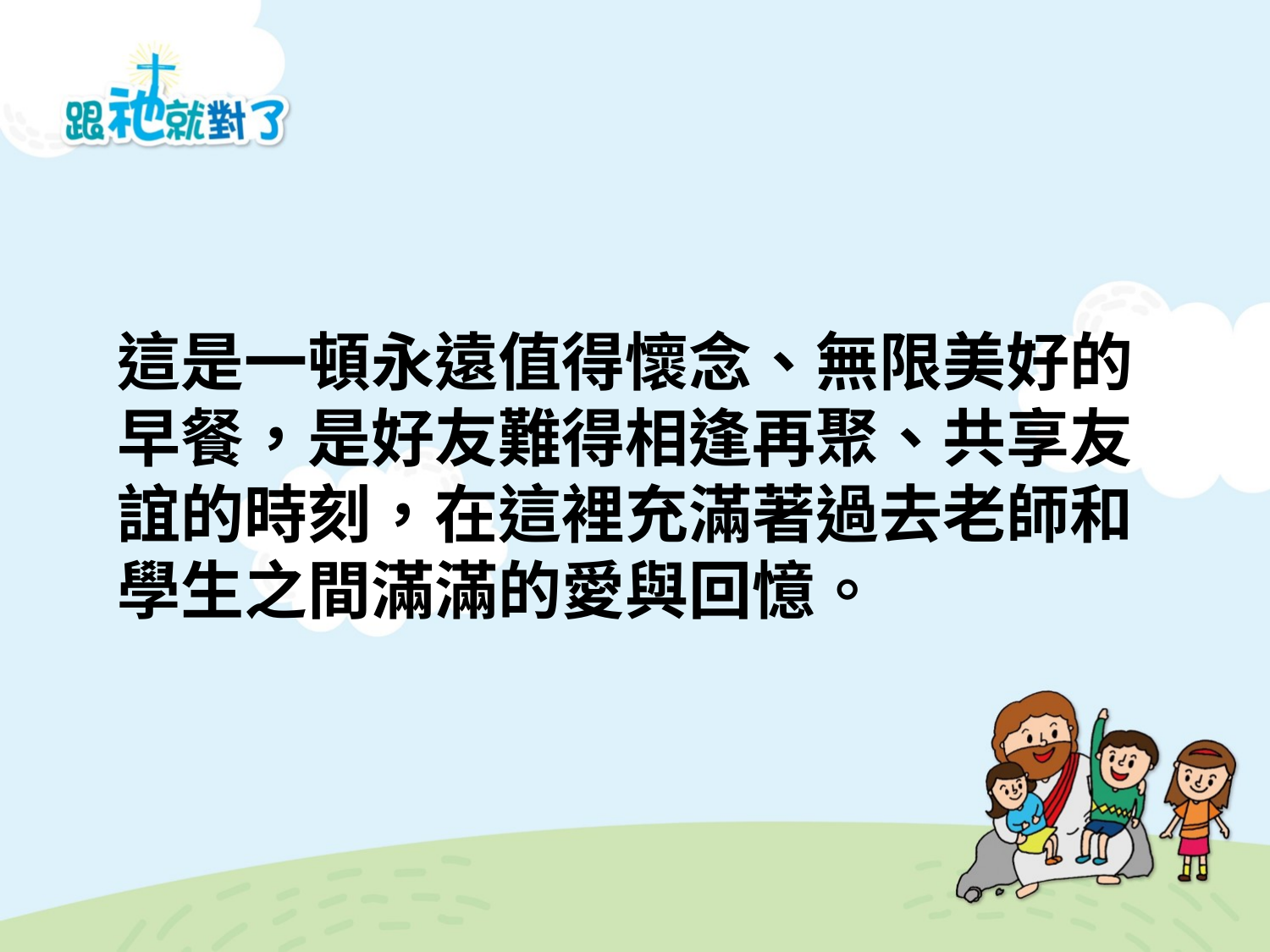

這是一頓永遠值得懷念、無限美好的早餐，是好友難得相逢再聚、共享友誼的時刻，在這裡充滿著過去老師和學生之間滿滿的愛與回憶。